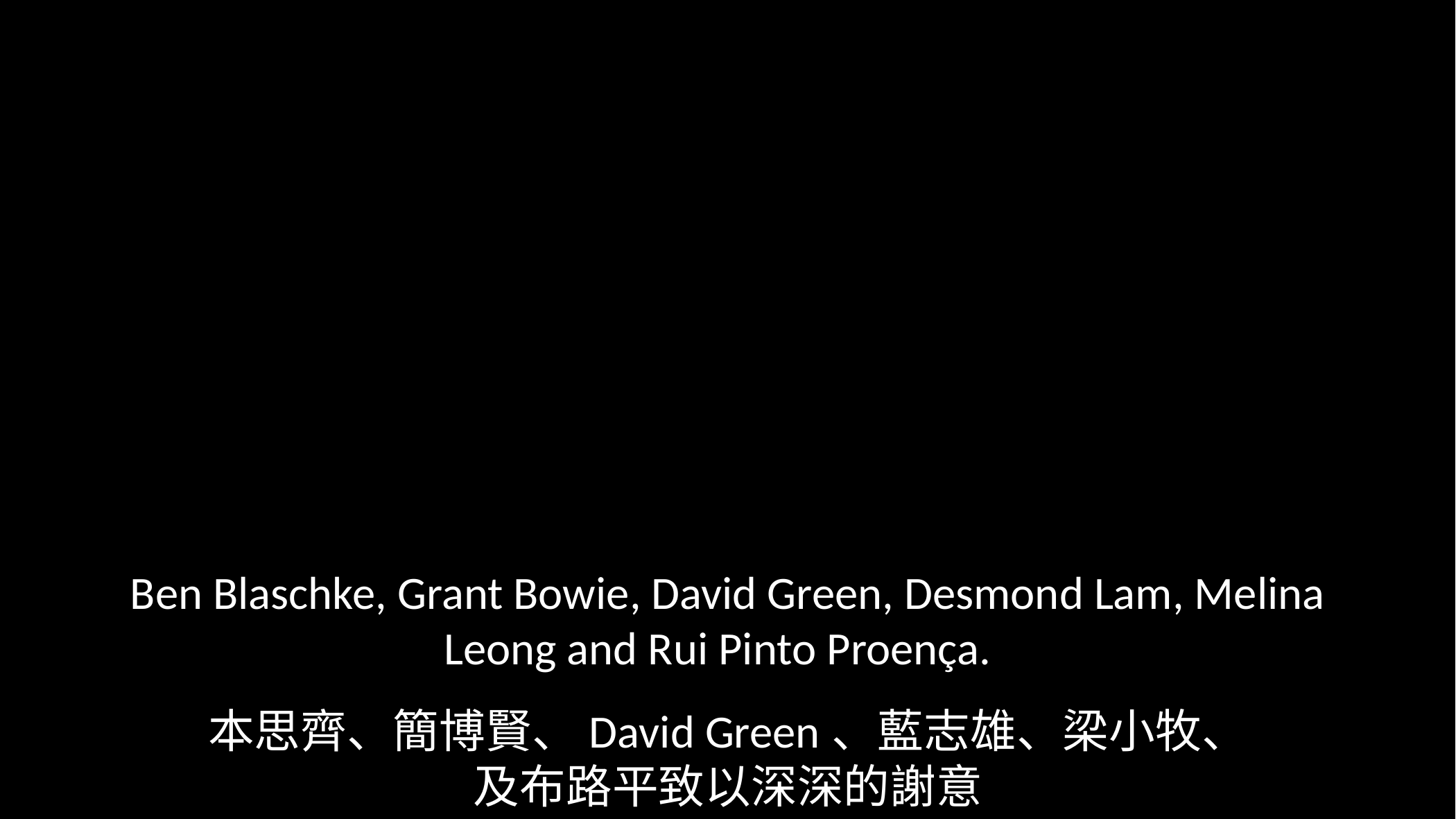

Ben Blaschke, Grant Bowie, David Green, Desmond Lam, Melina Leong and Rui Pinto Proença.

本思齊、簡博賢、David Green、藍志雄、梁小牧、
及布路平致以深深的謝意